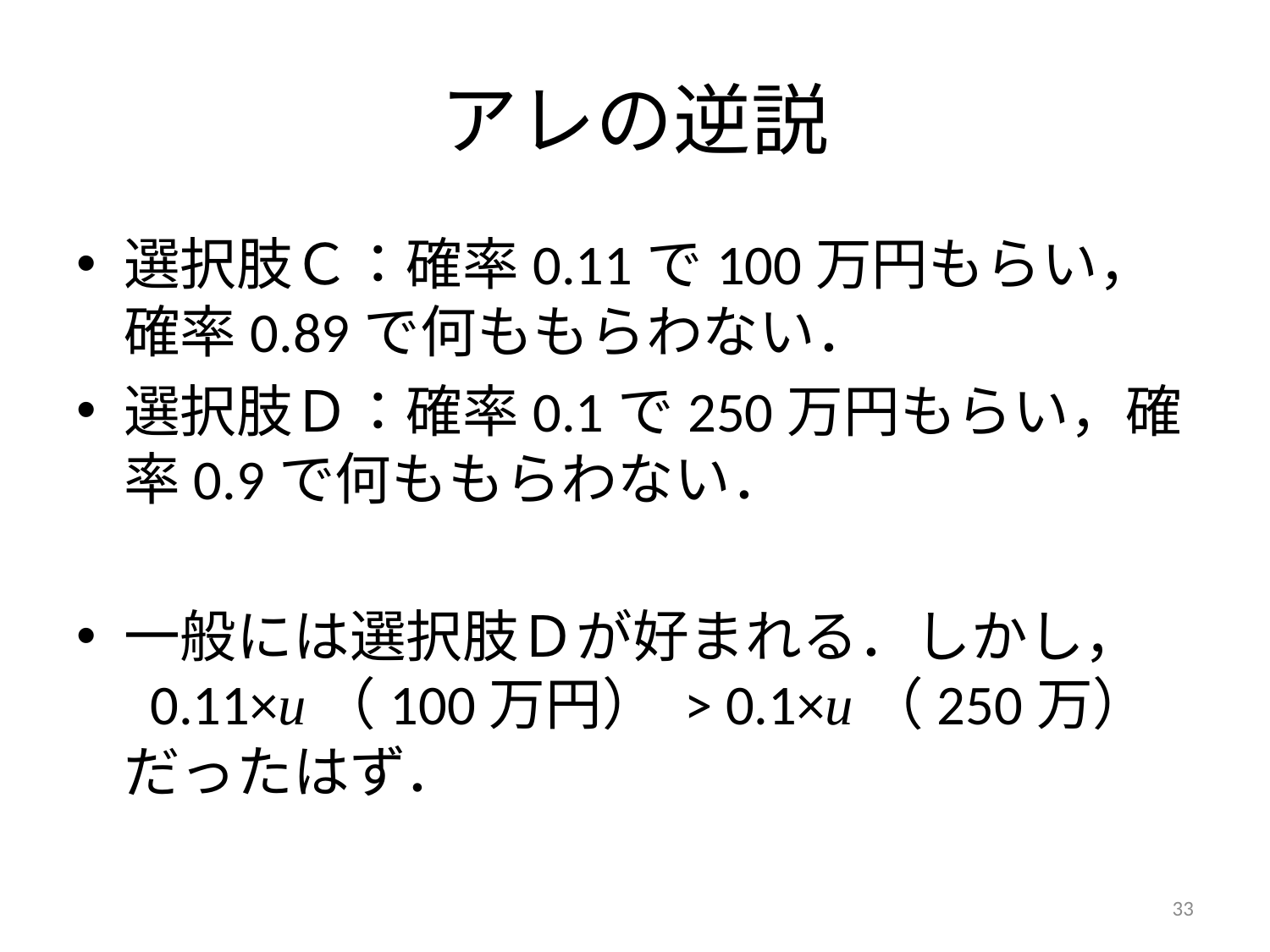

# アレの逆説
選択肢Ｃ：確率0.11で100万円もらい，確率0.89で何ももらわない．
選択肢Ｄ：確率0.1で250万円もらい，確率0.9で何ももらわない．

一般には選択肢Ｄが好まれる．しかし，
 0.11×u（100万円） > 0.1×u（250万）
だったはず．
33